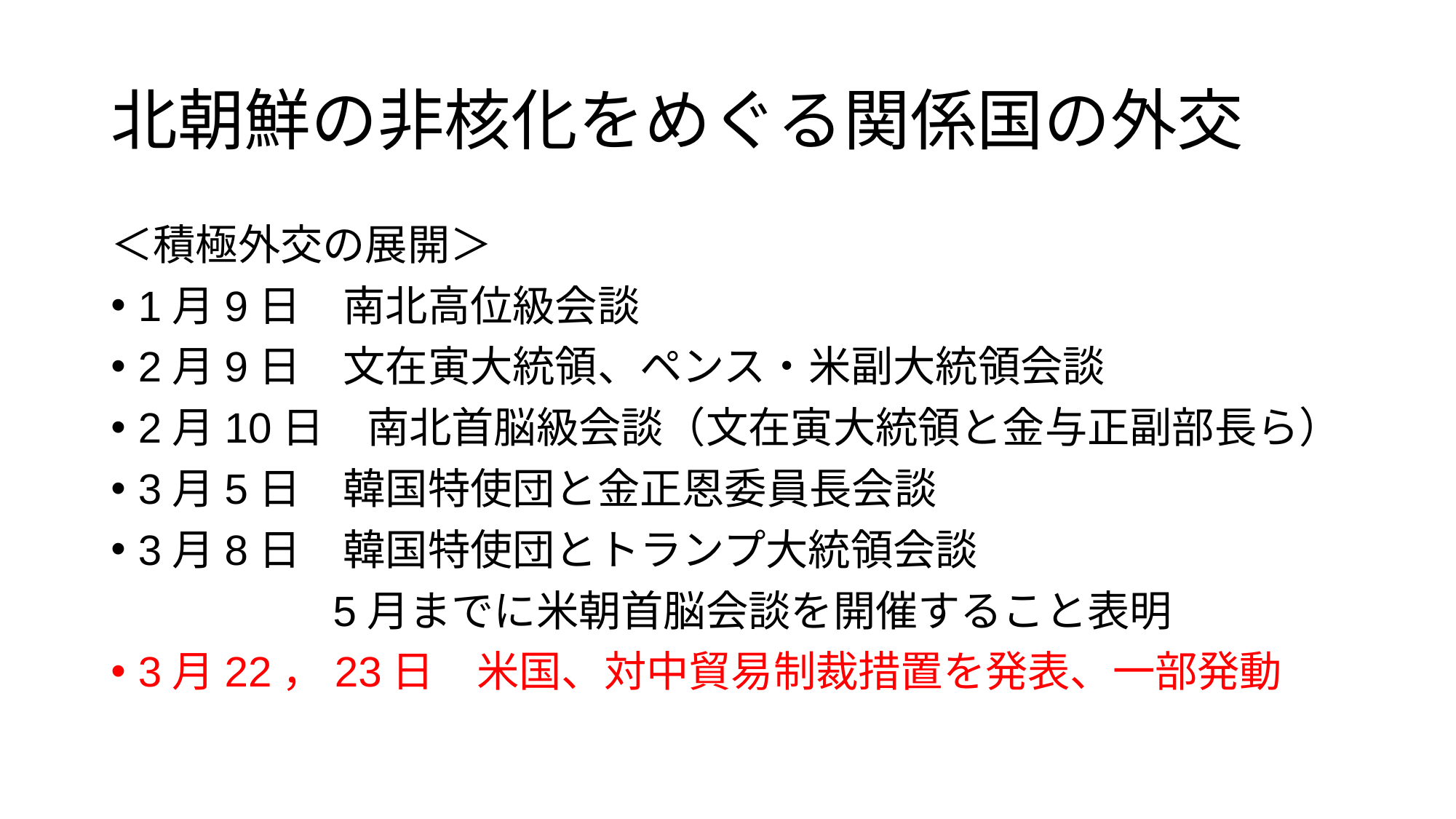

# 北朝鮮の非核化をめぐる関係国の外交
＜積極外交の展開＞
1月9日　南北高位級会談
2月9日　文在寅大統領、ペンス・米副大統領会談
2月10日　南北首脳級会談（文在寅大統領と金与正副部長ら）
3月5日　韓国特使団と金正恩委員長会談
3月8日　韓国特使団とトランプ大統領会談
　　　　　5月までに米朝首脳会談を開催すること表明
3月22，23日　米国、対中貿易制裁措置を発表、一部発動